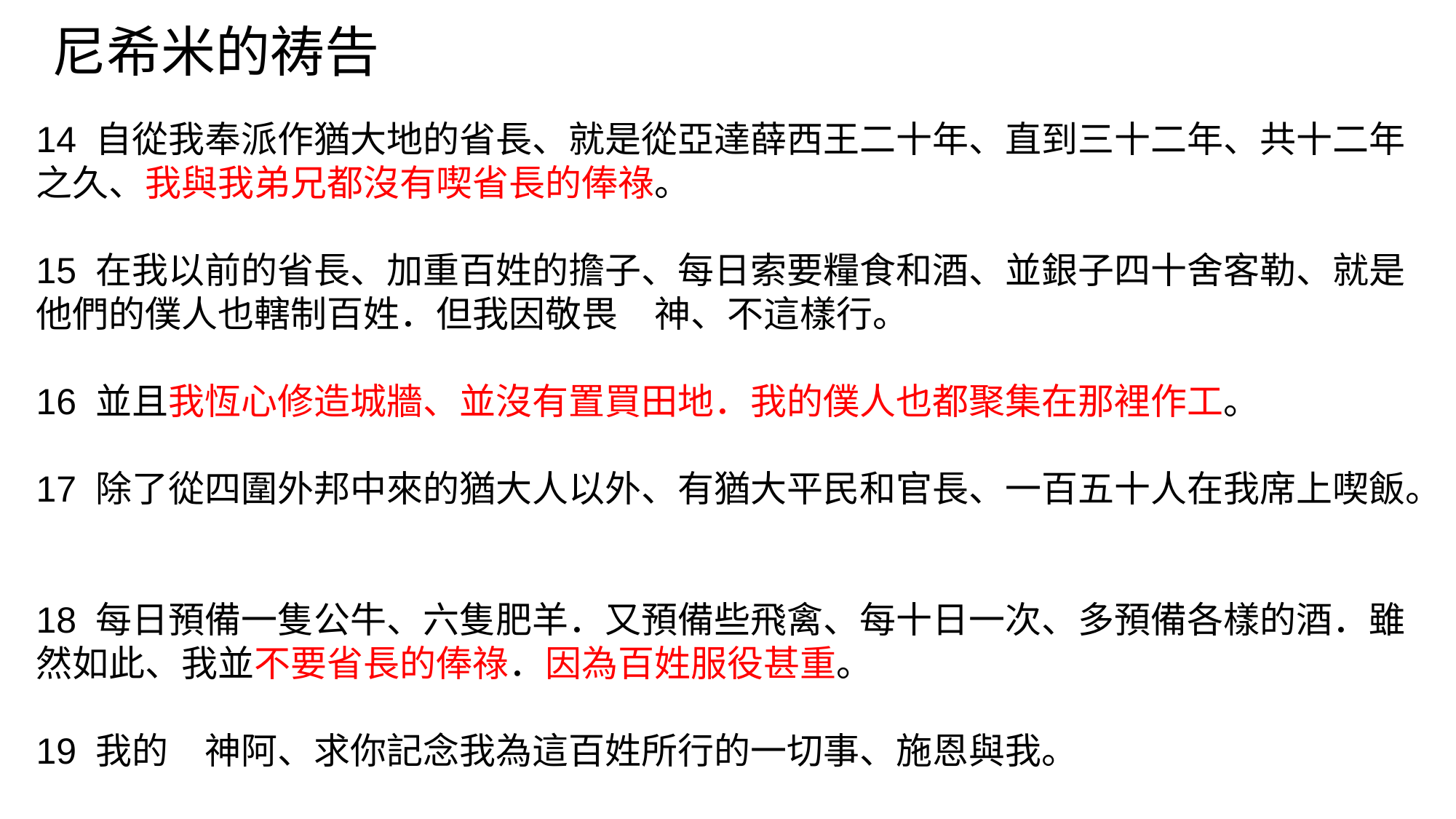

尼希米的祷告
14 自從我奉派作猶大地的省長、就是從亞達薛西王二十年、直到三十二年、共十二年之久、我與我弟兄都沒有喫省長的俸祿。

15 在我以前的省長、加重百姓的擔子、每日索要糧食和酒、並銀子四十舍客勒、就是他們的僕人也轄制百姓．但我因敬畏　神、不這樣行。
16 並且我恆心修造城牆、並沒有置買田地．我的僕人也都聚集在那裡作工。
17 除了從四圍外邦中來的猶大人以外、有猶大平民和官長、一百五十人在我席上喫飯。
18 每日預備一隻公牛、六隻肥羊．又預備些飛禽、每十日一次、多預備各樣的酒．雖然如此、我並不要省長的俸祿．因為百姓服役甚重。
19 我的　神阿、求你記念我為這百姓所行的一切事、施恩與我。